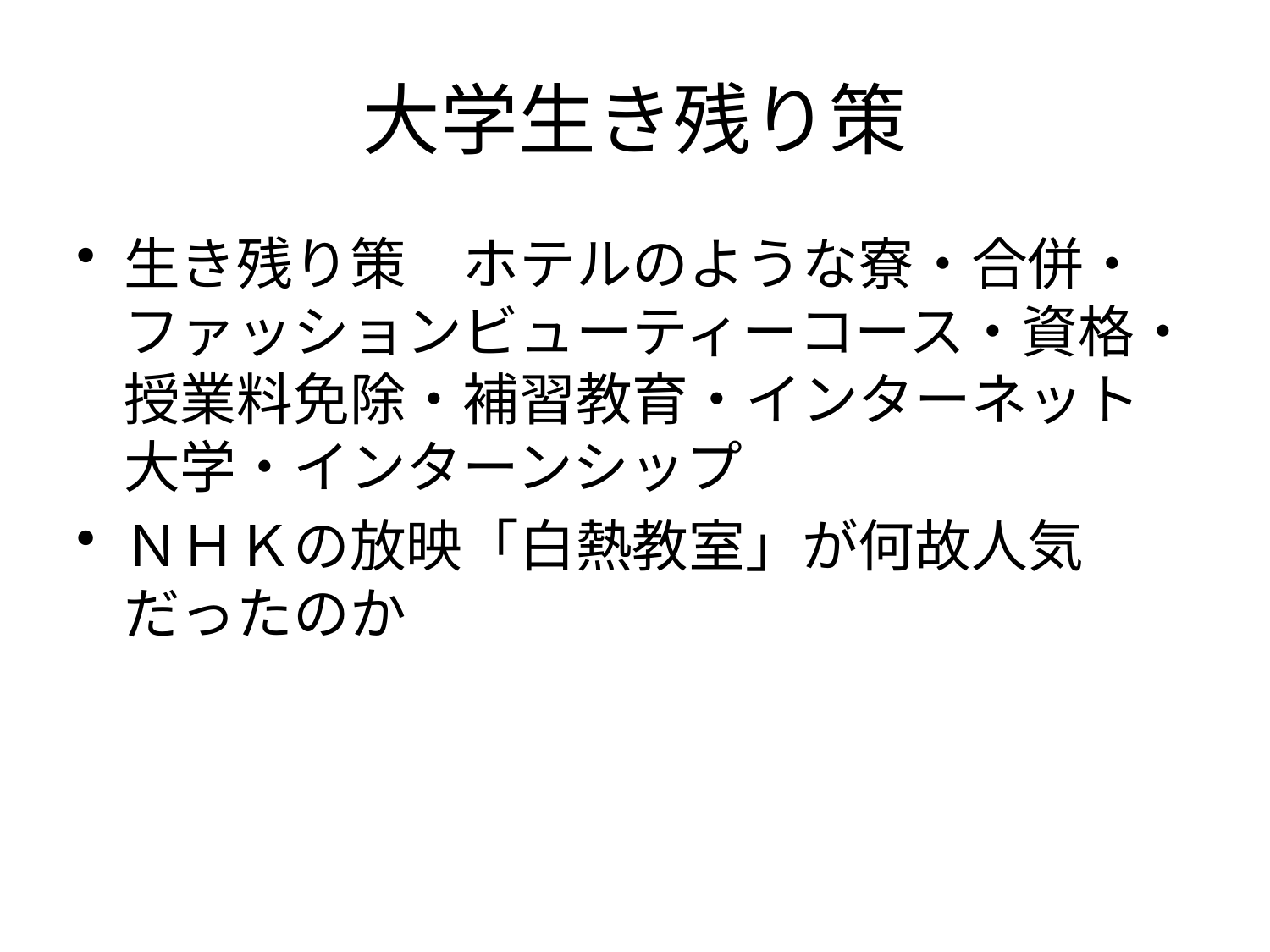

# 大学生き残り策
生き残り策　ホテルのような寮・合併・ファッションビューティーコース・資格・授業料免除・補習教育・インターネット大学・インターンシップ
ＮＨＫの放映「白熱教室」が何故人気だったのか